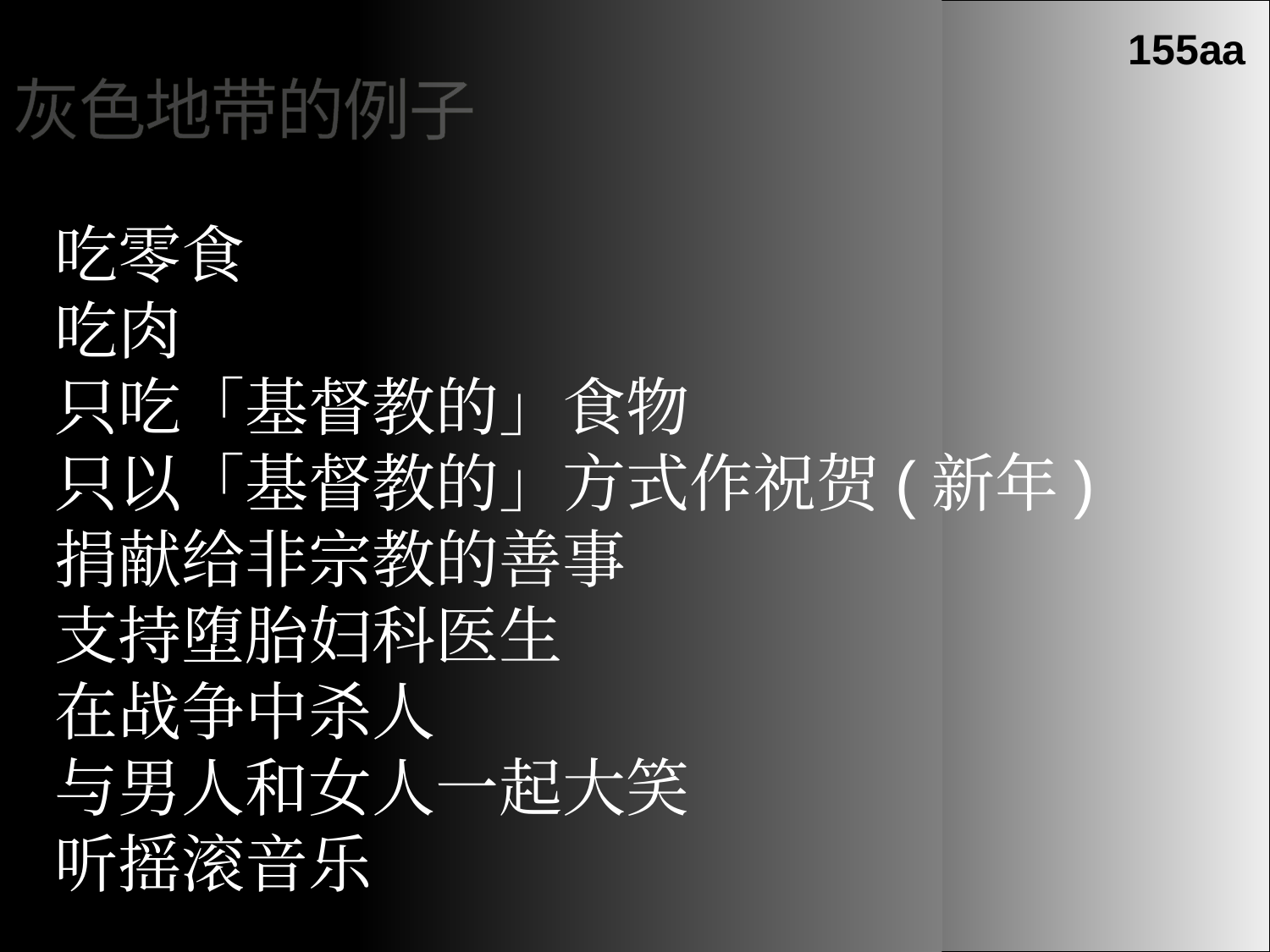

155aa
灰色地带的例子
吃零食
吃肉
只吃「基督教的」食物
只以「基督教的」方式作祝贺(新年)
捐献给非宗教的善事
支持堕胎妇科医生
在战争中杀人
与男人和女人一起大笑
听摇滚音乐